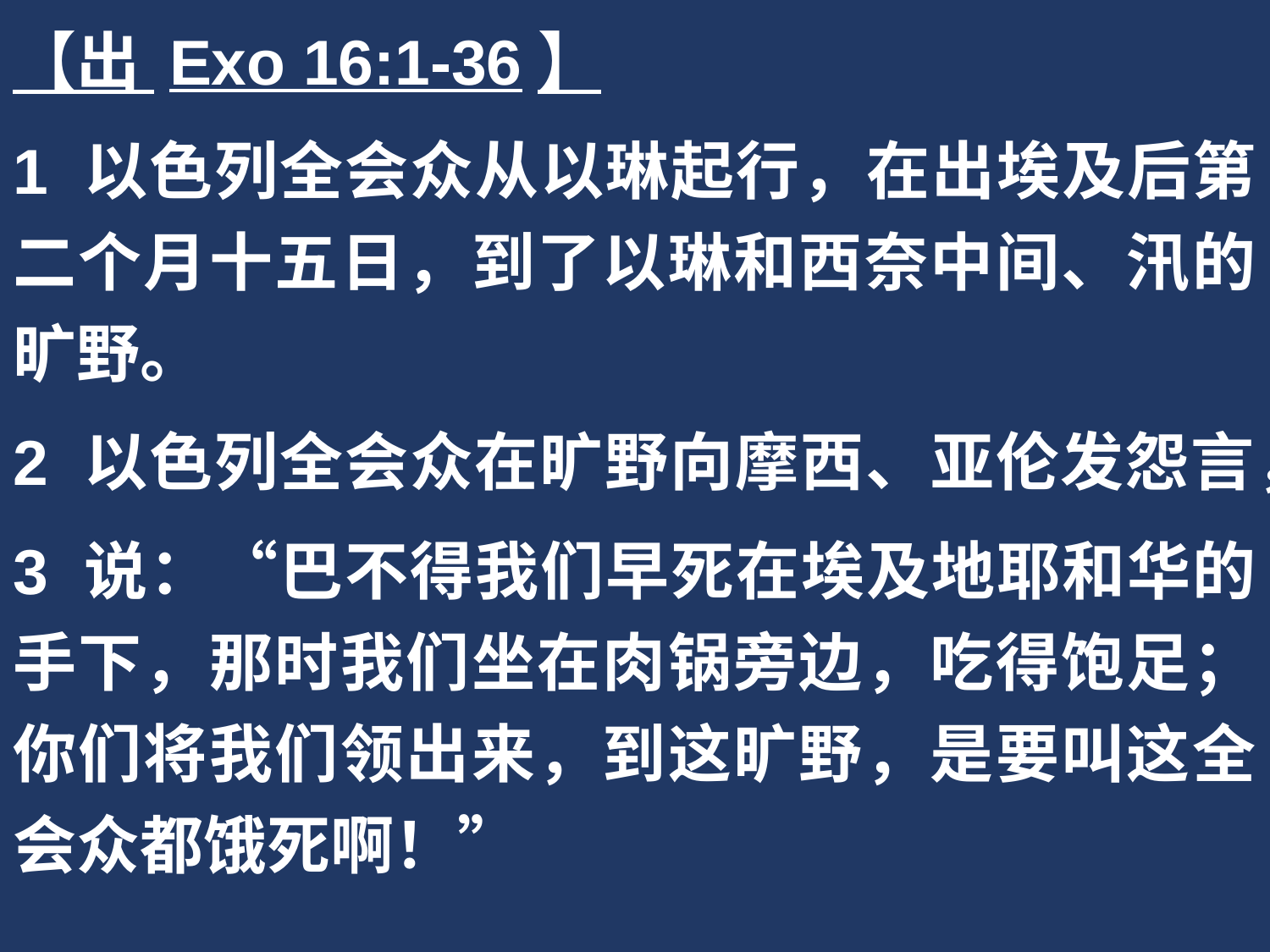

【出 Exo 16:1-36】
1 以色列全会众从以琳起行，在出埃及后第二个月十五日，到了以琳和西奈中间、汛的旷野。
2 以色列全会众在旷野向摩西、亚伦发怨言，
3 说：“巴不得我们早死在埃及地耶和华的手下，那时我们坐在肉锅旁边，吃得饱足；你们将我们领出来，到这旷野，是要叫这全会众都饿死啊！”